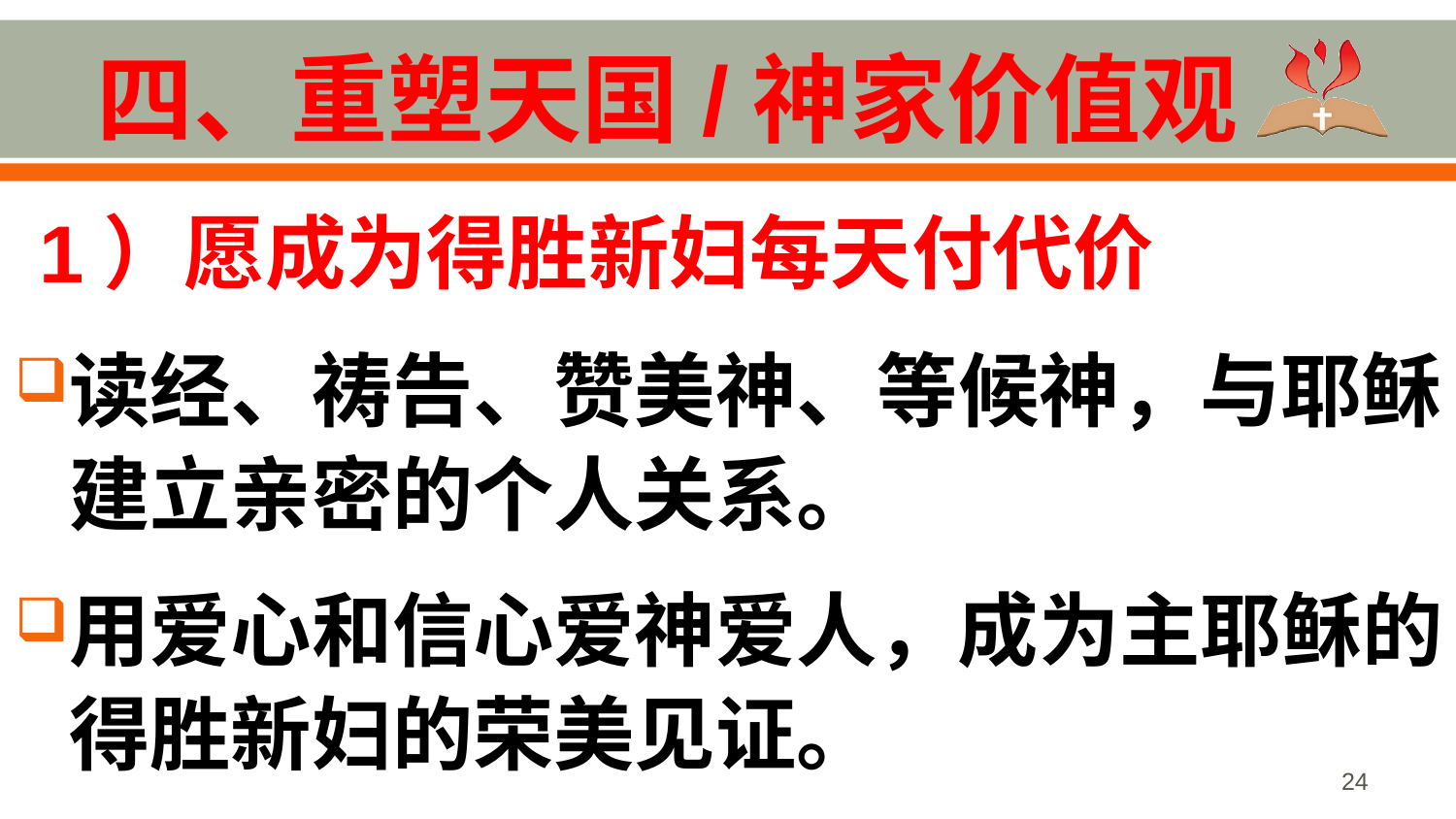

# 四、重塑天国/神家价值观
 1）愿成为得胜新妇每天付代价
读经、祷告、赞美神、等候神，与耶稣建立亲密的个人关系。
用爱心和信心爱神爱人，成为主耶稣的得胜新妇的荣美见证。

24